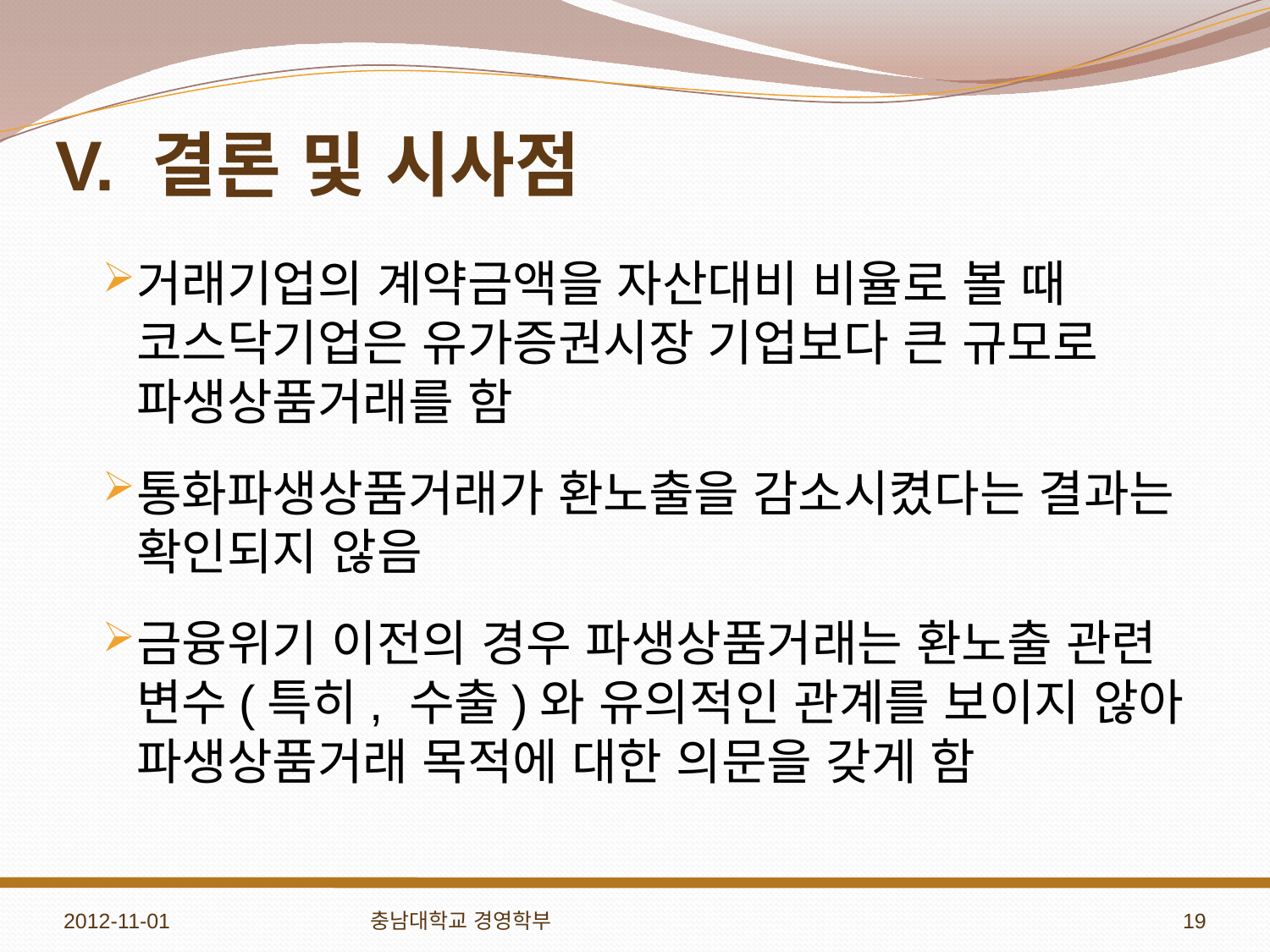

# V. 결론 및 시사점
거래기업의 계약금액을 자산대비 비율로 볼 때 코스닥기업은 유가증권시장 기업보다 큰 규모로 파생상품거래를 함
통화파생상품거래가 환노출을 감소시켰다는 결과는 확인되지 않음
금융위기 이전의 경우 파생상품거래는 환노출 관련 변수(특히, 수출)와 유의적인 관계를 보이지 않아 파생상품거래 목적에 대한 의문을 갖게 함
2012-11-01
충남대학교 경영학부
19